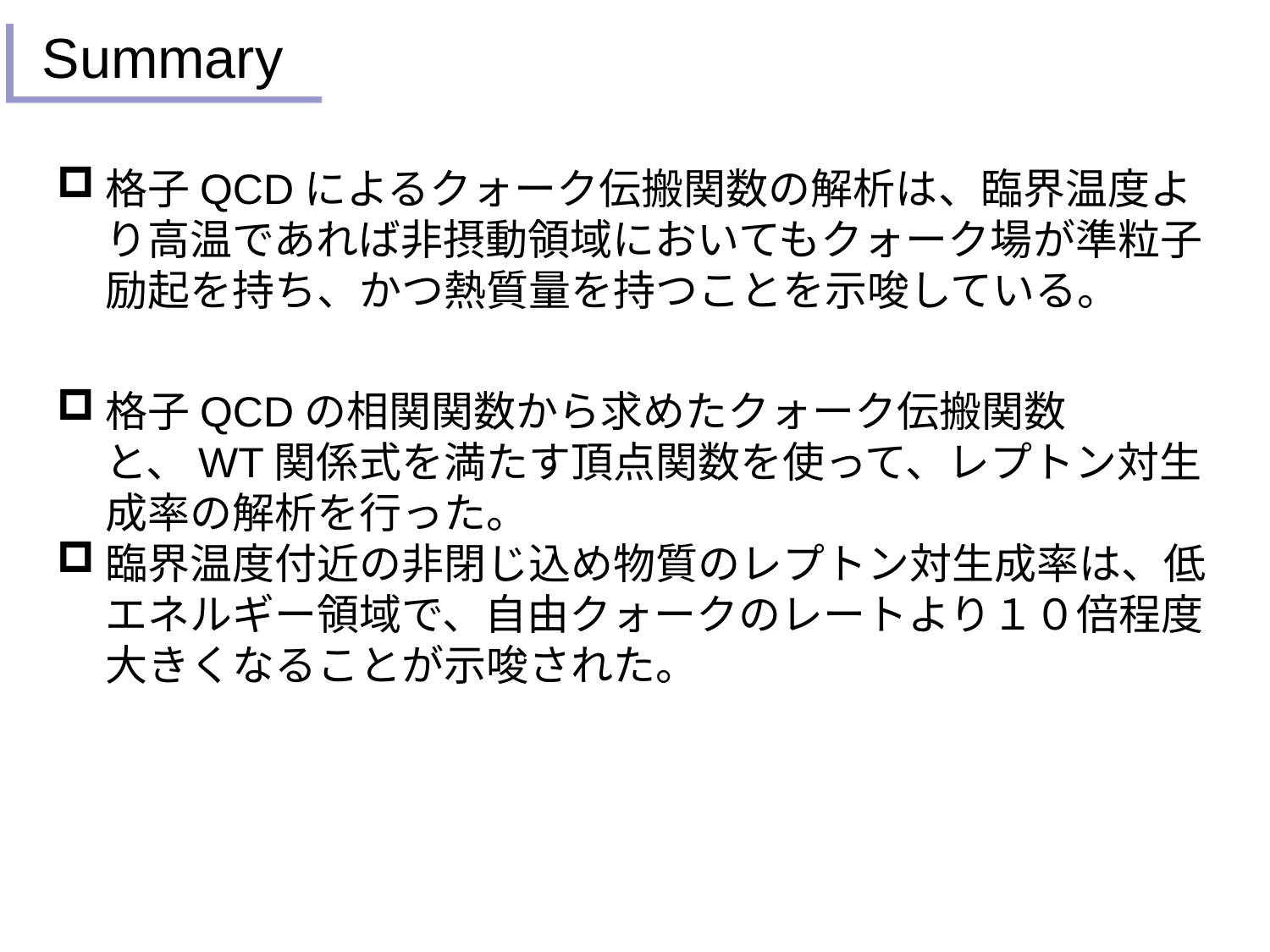

# Summary
格子QCDによるクォーク伝搬関数の解析は、臨界温度より高温であれば非摂動領域においてもクォーク場が準粒子励起を持ち、かつ熱質量を持つことを示唆している。
格子QCDの相関関数から求めたクォーク伝搬関数と、WT関係式を満たす頂点関数を使って、レプトン対生成率の解析を行った。
臨界温度付近の非閉じ込め物質のレプトン対生成率は、低エネルギー領域で、自由クォークのレートより１０倍程度大きくなることが示唆された。